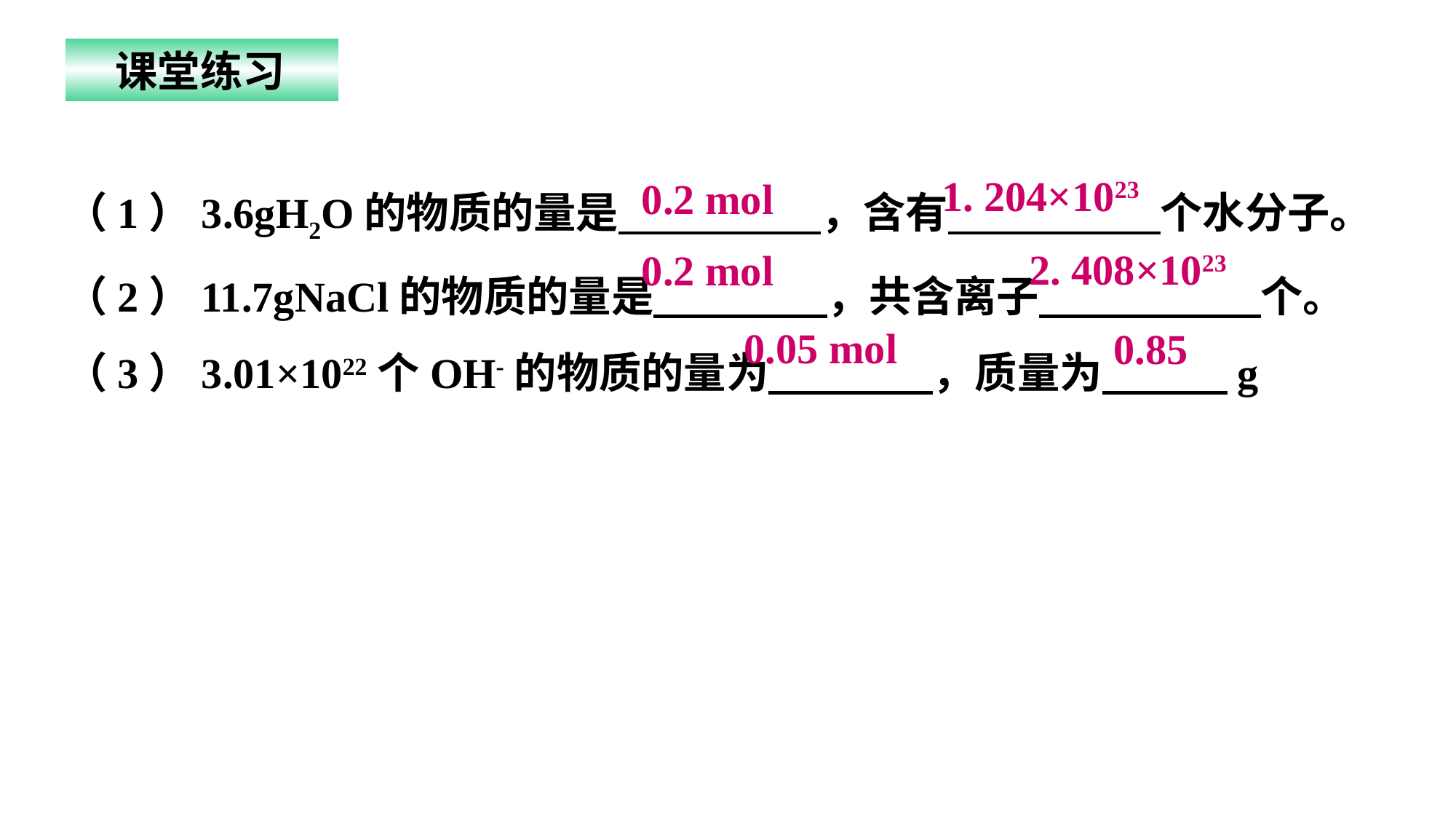

课堂练习
（1）3.6gH2O的物质的量是                     ，含有                      个水分子。
（2）11.7gNaCl的物质的量是                  ，共含离子                       个。
（3）3.01×1022个OH-的物质的量为                 ，质量为             g
1. 204×1023
0.2 mol
2. 408×1023
0.2 mol

0.05 mol
0.85